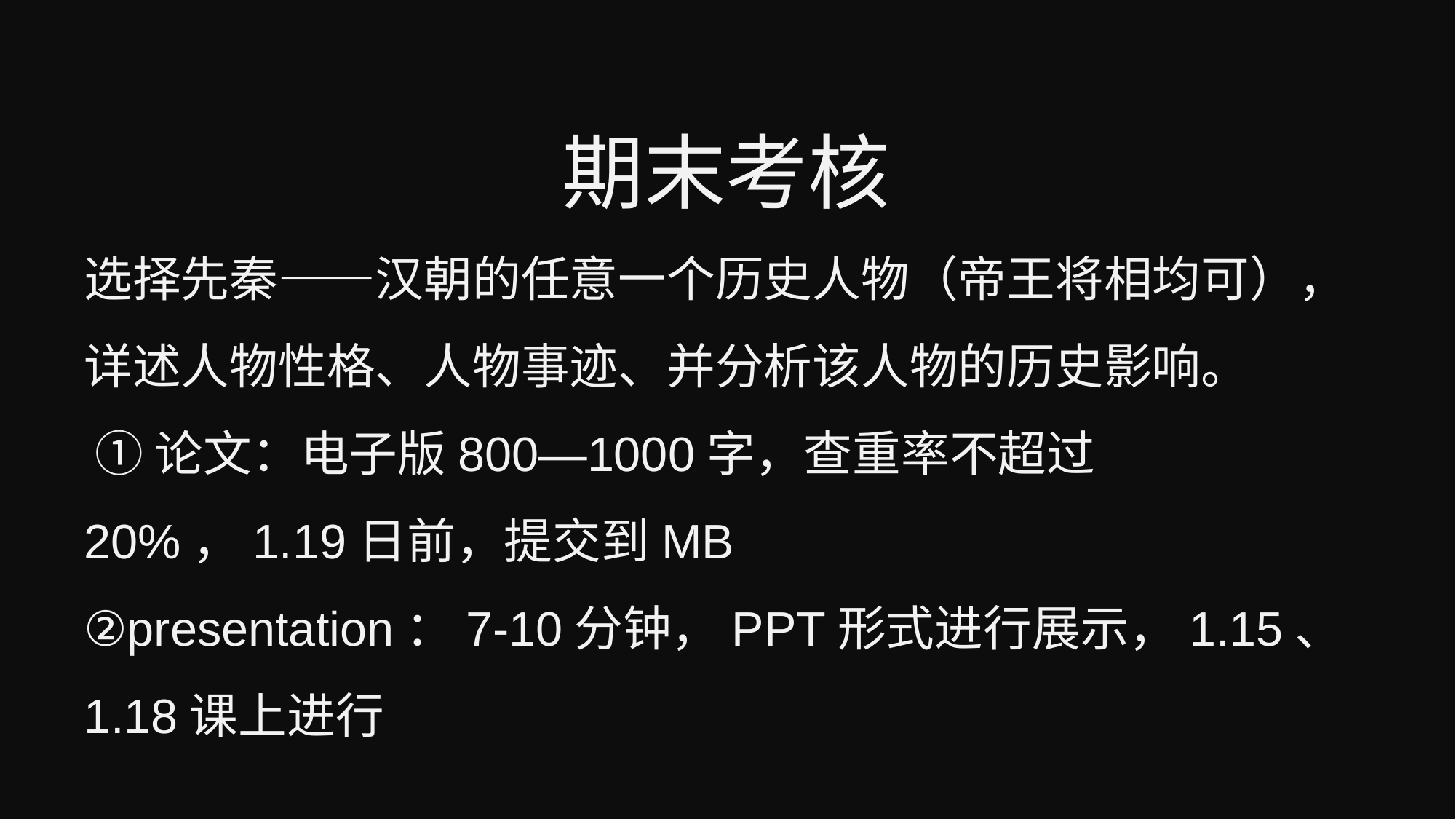

期末考核
选择先秦——汉朝的任意一个历史人物（帝王将相均可），详述人物性格、人物事迹、并分析该人物的历史影响。
 ①论文：电子版800—1000字，查重率不超过20%，1.19日前，提交到MB
②presentation：7-10分钟，PPT形式进行展示，1.15、1.18课上进行